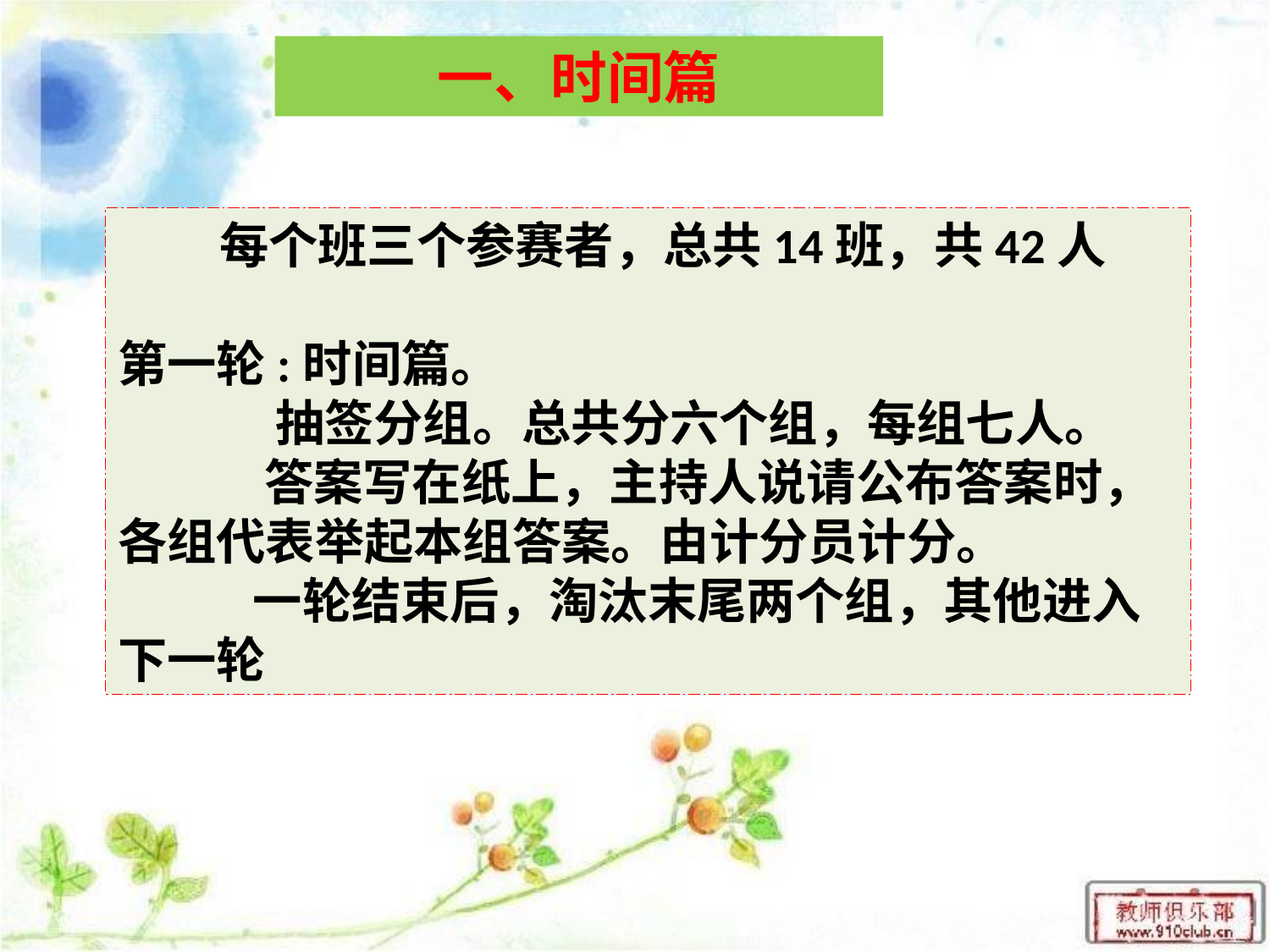

一、时间篇
        每个班三个参赛者，总共14班，共42人

第一轮:时间篇。
             抽签分组。总共分六个组，每组七人。
            答案写在纸上，主持人说请公布答案时，各组代表举起本组答案。由计分员计分。
           一轮结束后，淘汰末尾两个组，其他进入下一轮